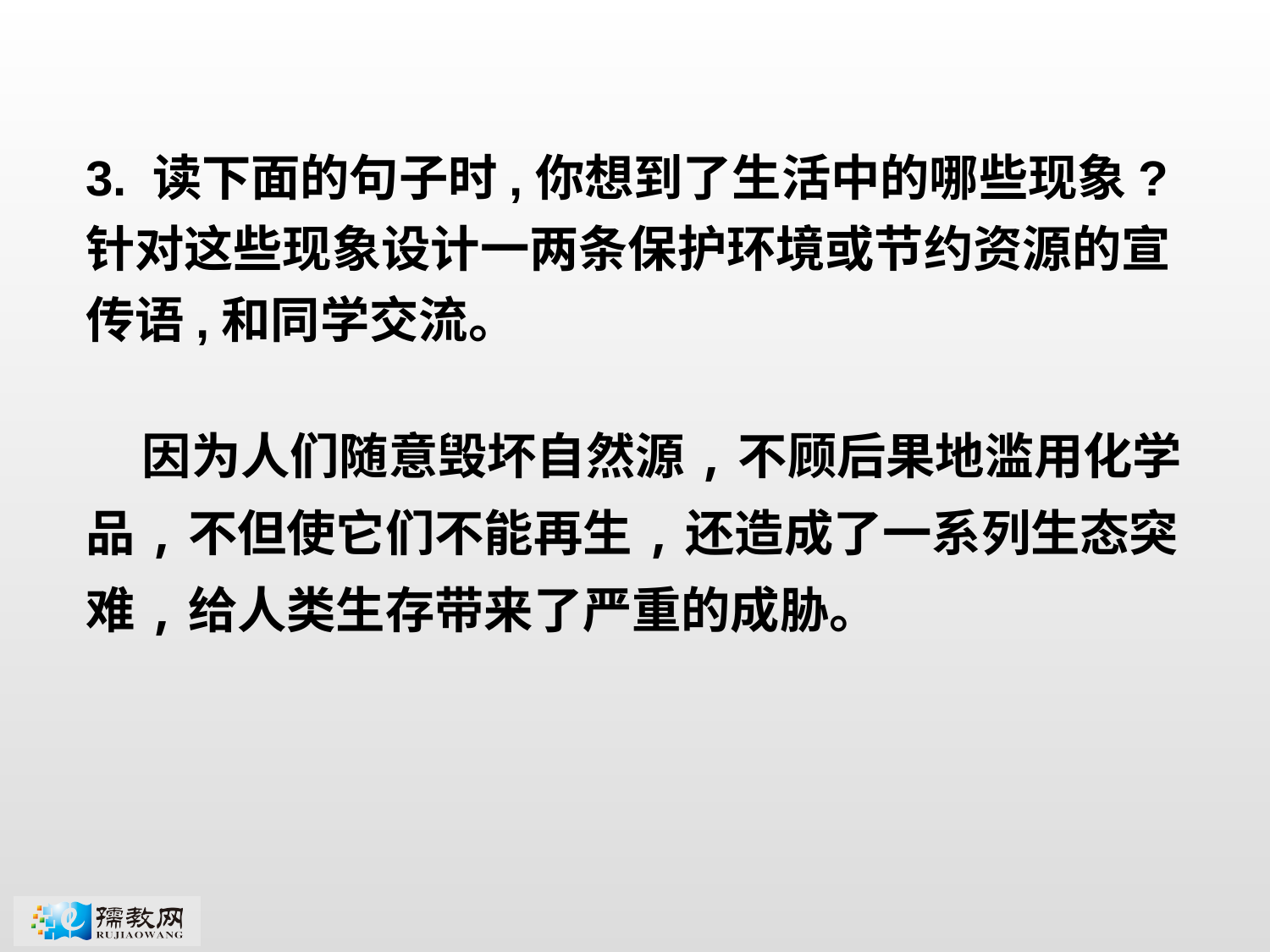

3. 读下面的句子时,你想到了生活中的哪些现象?针对这些现象设计一两条保护环境或节约资源的宣传语,和同学交流。

    因为人们随意毁坏自然源,不顾后果地滥用化学品,不但使它们不能再生,还造成了一系列生态突难,给人类生存带来了严重的成胁。